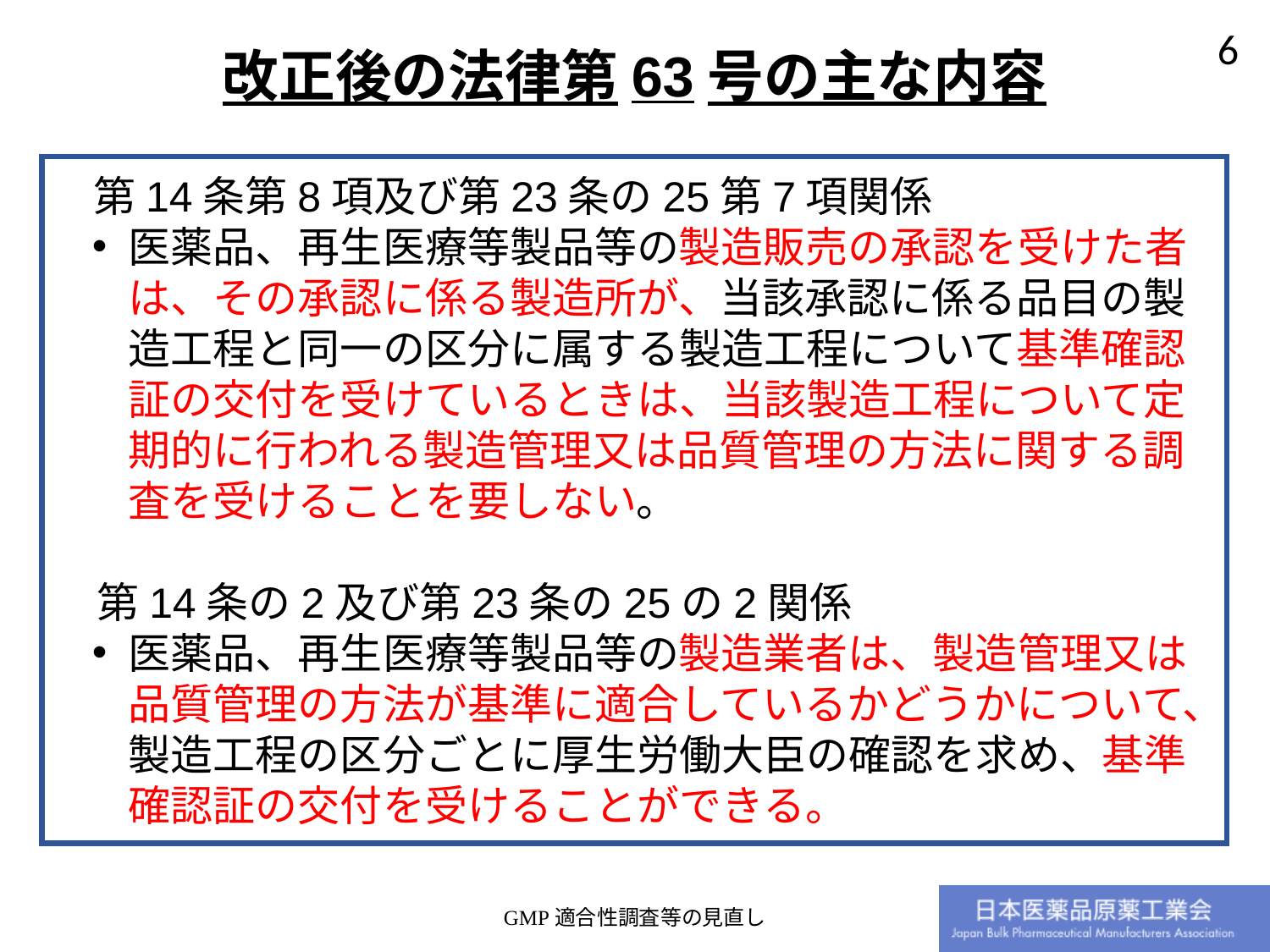

改正後の法律第63号の主な内容
　第14条第8項及び第23条の25第7項関係
医薬品、再生医療等製品等の製造販売の承認を受けた者は、その承認に係る製造所が、当該承認に係る品目の製造工程と同一の区分に属する製造工程について基準確認証の交付を受けているときは、当該製造工程について定期的に行われる製造管理又は品質管理の方法に関する調査を受けることを要しない。

　第14条の2及び第23条の25の2関係
医薬品、再生医療等製品等の製造業者は、製造管理又は品質管理の方法が基準に適合しているかどうかについて、製造工程の区分ごとに厚生労働大臣の確認を求め、基準確認証の交付を受けることができる。
GMP適合性調査等の見直し